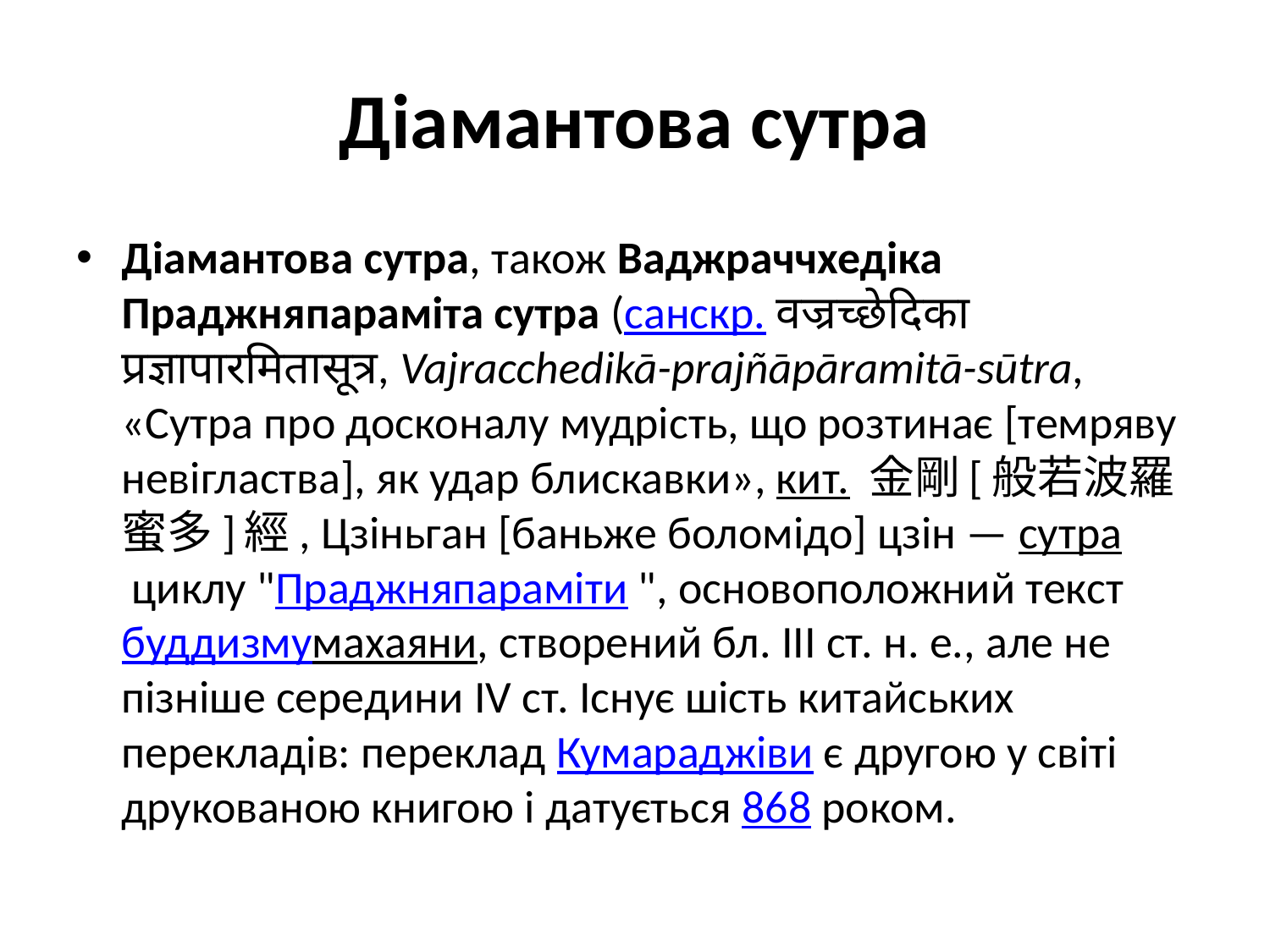

# Діамантова сутра
Діамантова сутра, також Ваджраччхедіка Праджняпараміта сутра (санскр. वज्रच्छेदिका प्रज्ञापारमितासूत्र, Vajracchedikā-prajñāpāramitā-sūtra, «Сутра про досконалу мудрість, що розтинає [темряву невігластва], як удар блискавки», кит. 金剛[般若波羅蜜多]經, Цзіньган [баньже боломідо] цзін — сутра циклу "Праджняпараміти ", основоположний текст буддизмумахаяни, створений бл. III ст. н. е., але не пізніше середини IV ст. Існує шість китайських перекладів: переклад Кумараджіви є другою у світі друкованою книгою і датується 868 роком.